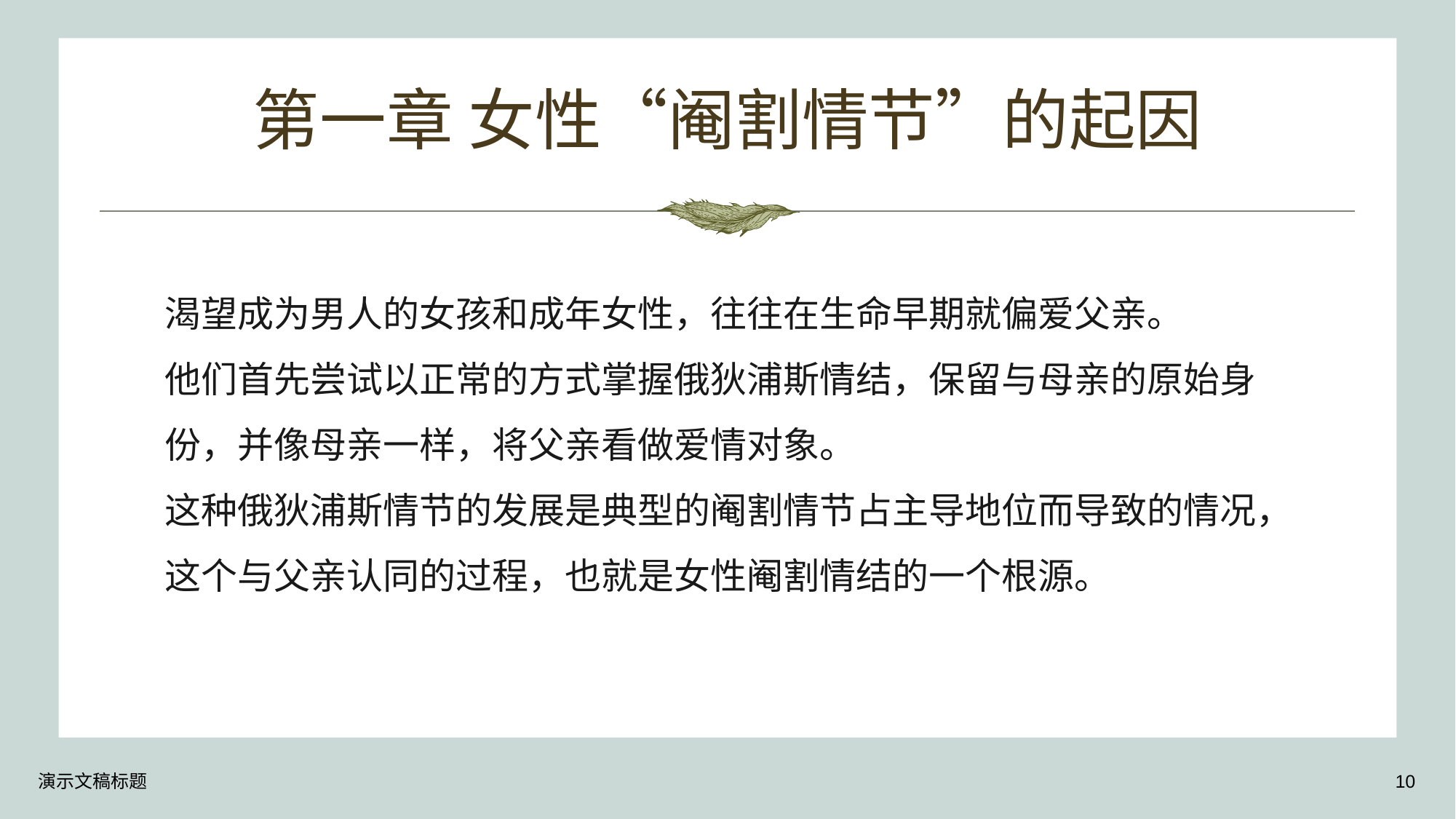

# 第一章 女性“阉割情节”的起因
渴望成为男人的女孩和成年女性，往往在生命早期就偏爱父亲。
他们首先尝试以正常的方式掌握俄狄浦斯情结，保留与母亲的原始身份，并像母亲一样，将父亲看做爱情对象。
这种俄狄浦斯情节的发展是典型的阉割情节占主导地位而导致的情况，这个与父亲认同的过程，也就是女性阉割情结的一个根源。

演示文稿标题
10